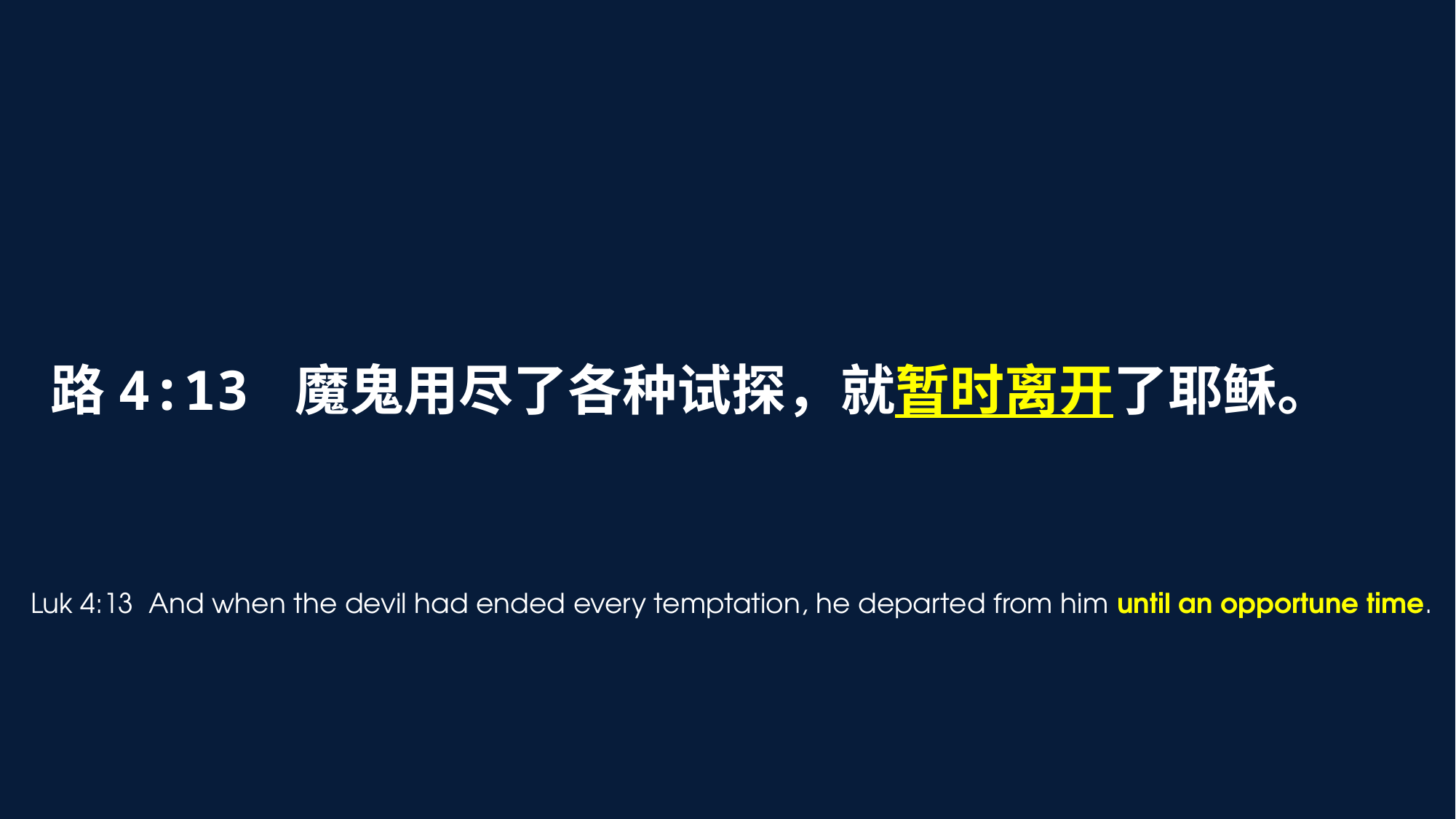

路4:13 魔鬼用尽了各种试探，就暂时离开了耶稣。

 Luk 4:13  And when the devil had ended every temptation, he departed from him until an opportune time.